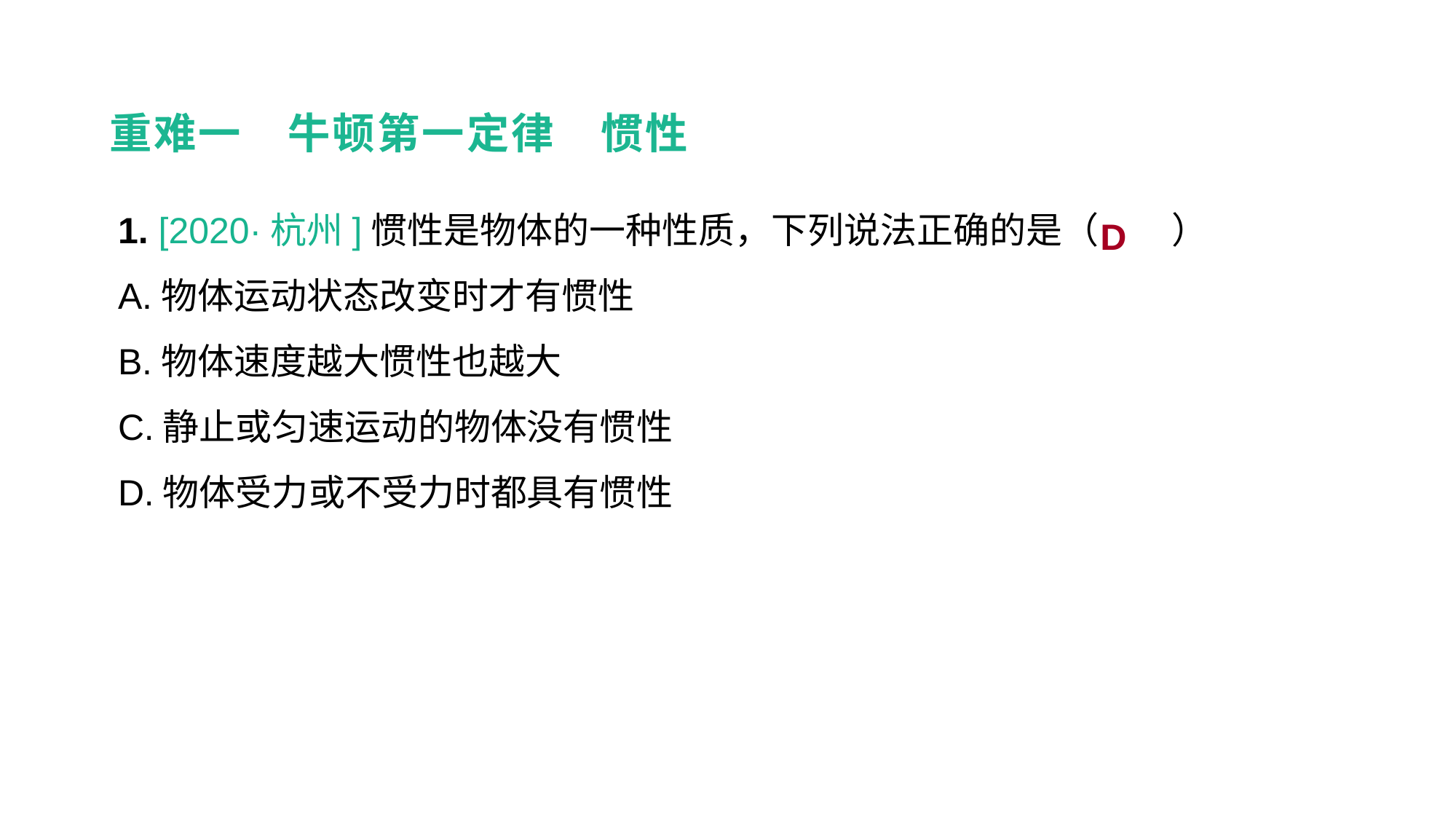

重难一　牛顿第一定律　惯性
1. [2020·杭州]惯性是物体的一种性质，下列说法正确的是（　　）
A.物体运动状态改变时才有惯性
B.物体速度越大惯性也越大
C.静止或匀速运动的物体没有惯性
D.物体受力或不受力时都具有惯性
D
重难突破 能力提升